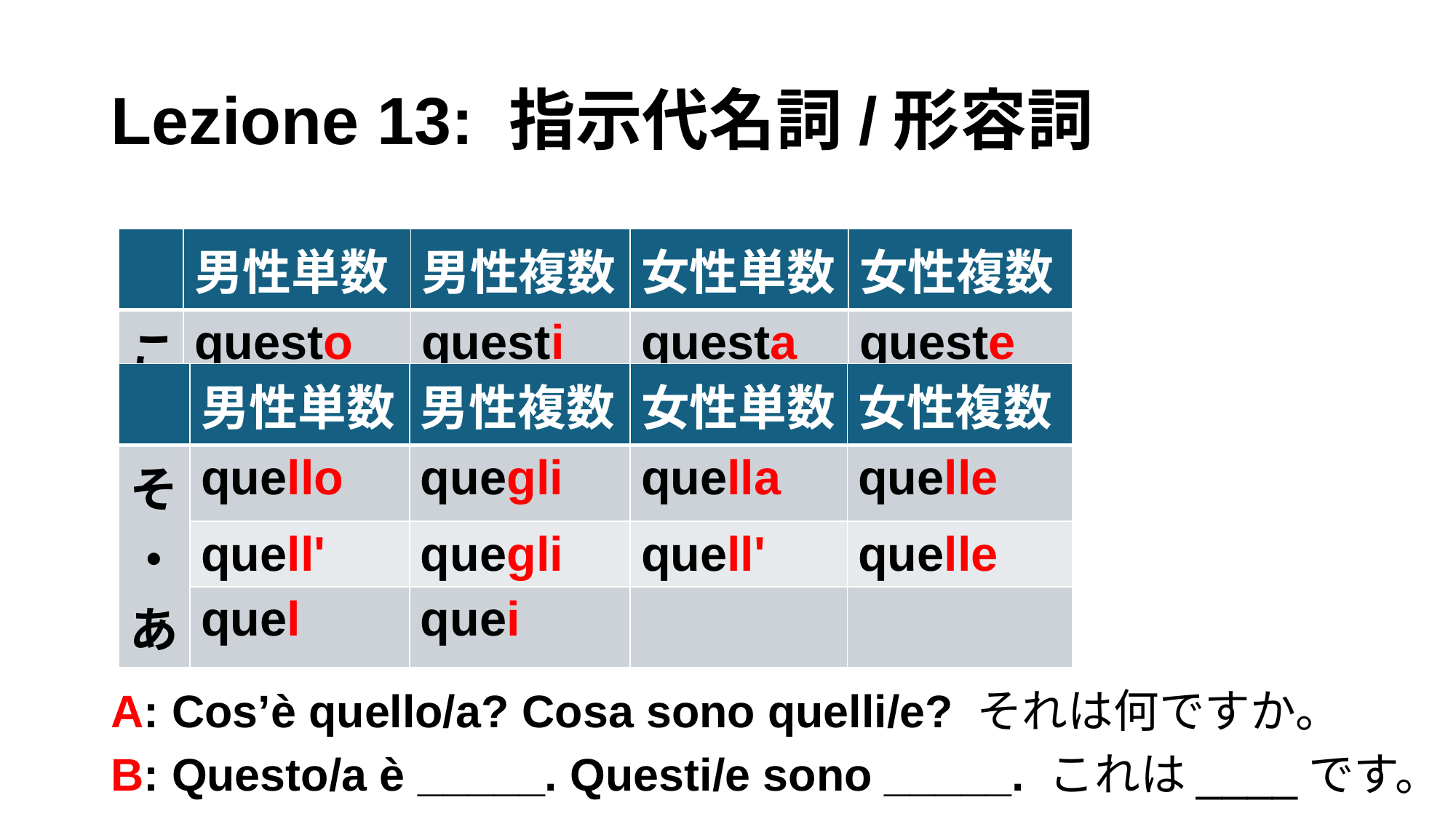

# Lezione 13: 指示代名詞/形容詞

A: Cos’è quello/a? Cosa sono quelli/e? それは何ですか。
B: Questo/a è _____. Questi/e sono _____. これは____です。
|  | 男性単数 | 男性複数 | 女性単数 | 女性複数 |
| --- | --- | --- | --- | --- |
| こ | questo | questi | questa | queste |
|  | 男性単数 | 男性複数 | 女性単数 | 女性複数 |
| --- | --- | --- | --- | --- |
| そ ・ あ | quello | quegli | quella | quelle |
|  | quell' | quegli | quell' | quelle |
|  | quel | quei |  |  |